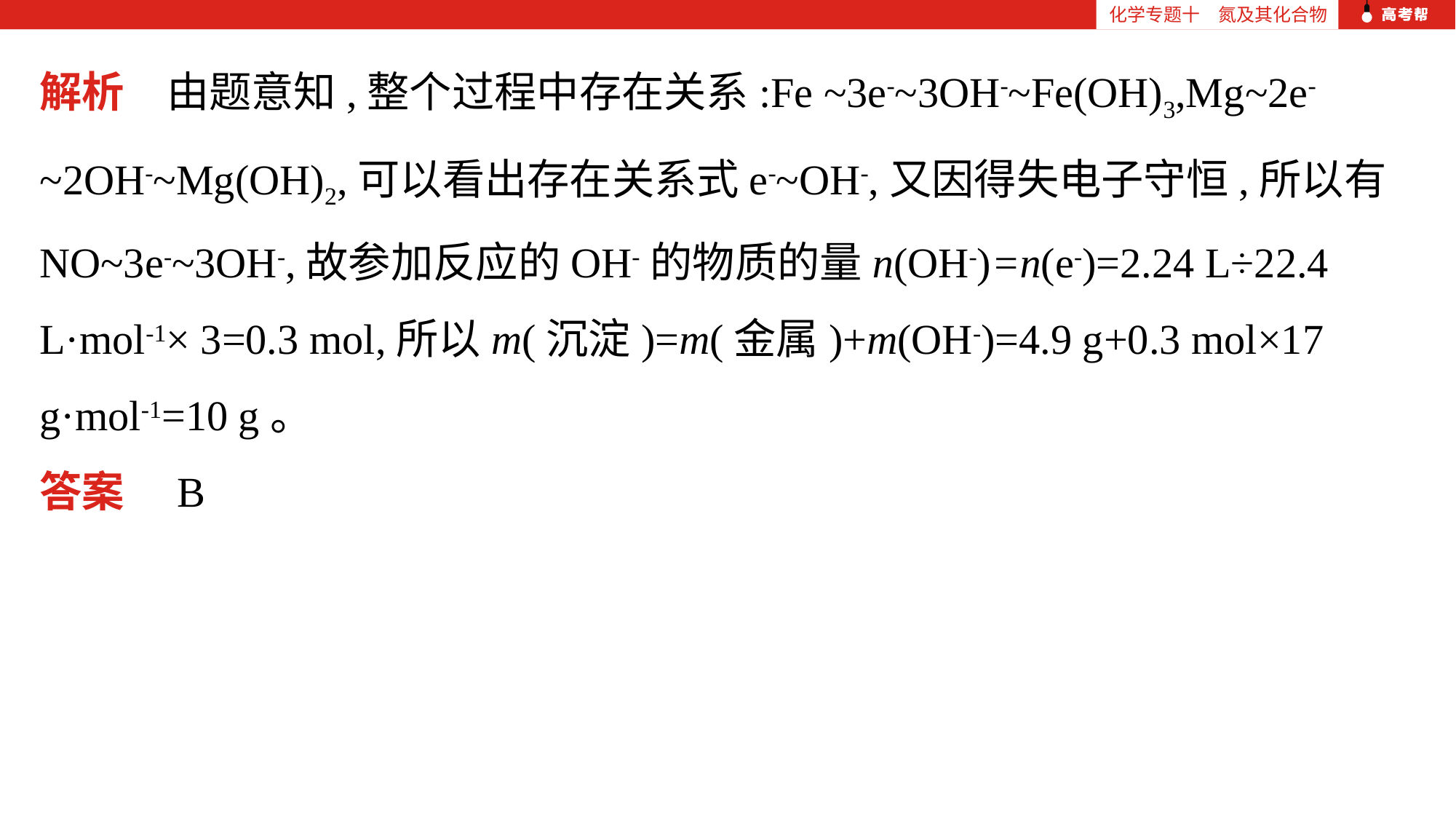

化学专题十　氮及其化合物

解析　由题意知,整个过程中存在关系:Fe ~3e-~3OH-~Fe(OH)3,Mg~2e-~2OH-~Mg(OH)2,可以看出存在关系式e-~OH-,又因得失电子守恒,所以有NO~3e-~3OH-,故参加反应的OH-的物质的量n(OH-)=n(e-)=2.24 L÷22.4 L·mol-1× 3=0.3 mol,所以m(沉淀)=m(金属)+m(OH-)=4.9 g+0.3 mol×17 g·mol-1=10 g。
答案　B